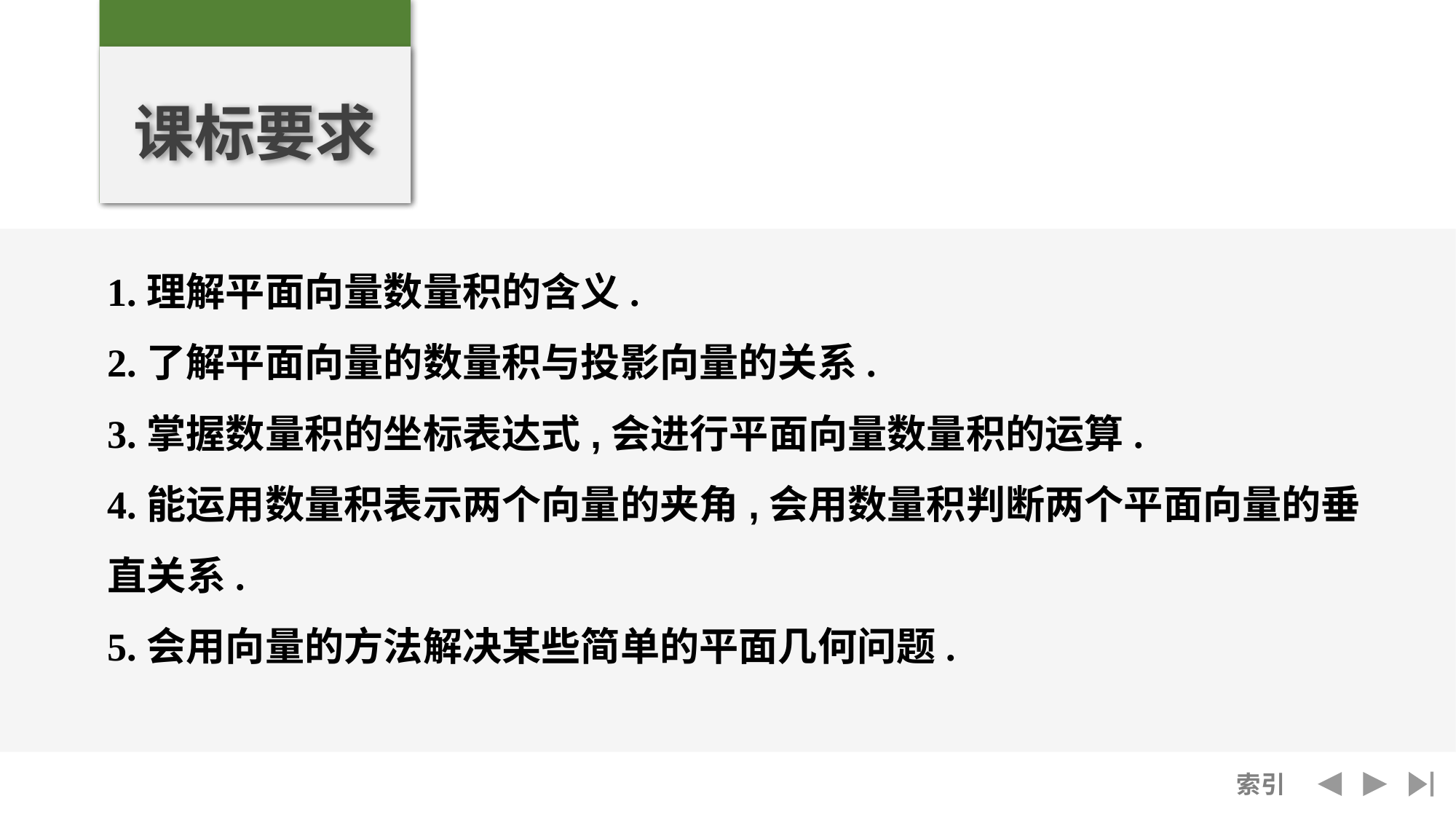

1.理解平面向量数量积的含义.
2.了解平面向量的数量积与投影向量的关系.
3.掌握数量积的坐标表达式,会进行平面向量数量积的运算.
4.能运用数量积表示两个向量的夹角,会用数量积判断两个平面向量的垂直关系.
5.会用向量的方法解决某些简单的平面几何问题.